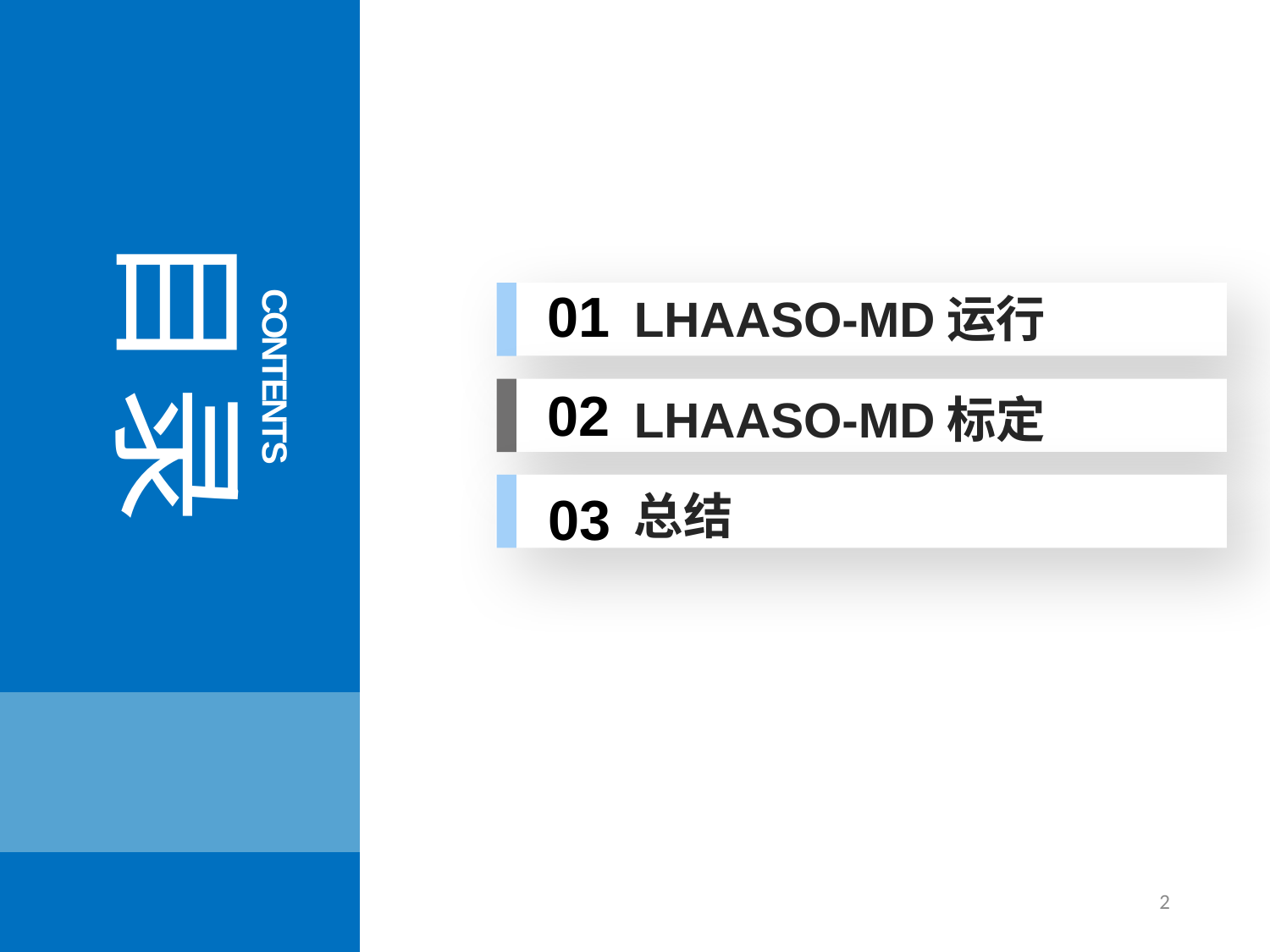

目录
CONTENTS
01
LHAASO-MD运行

02

LHAASO-MD标定

03
总结

2